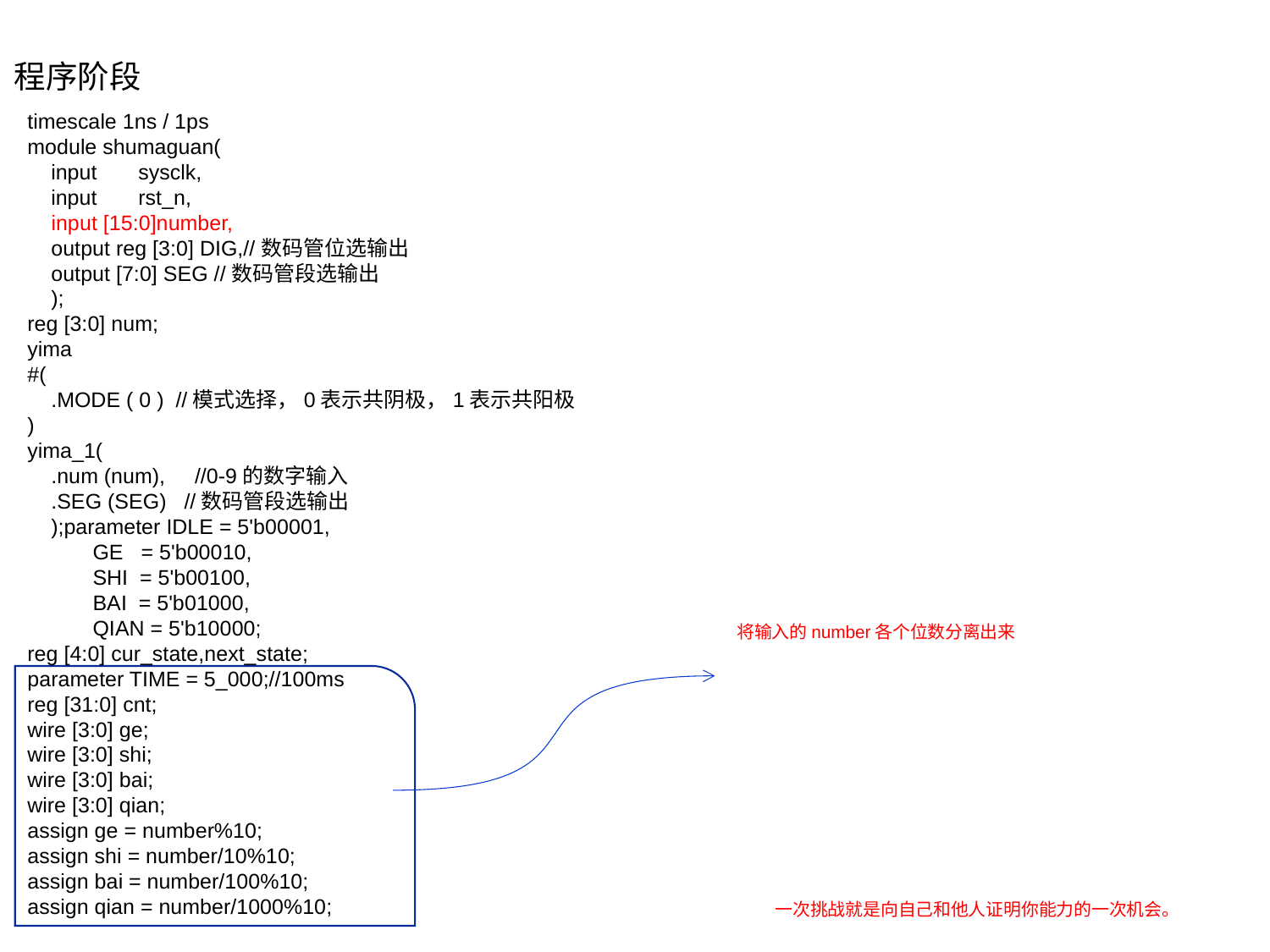

程序阶段
timescale 1ns / 1ps
module shumaguan(
    input       sysclk,
    input       rst_n,
    input [15:0]number,
    output reg [3:0] DIG,//数码管位选输出
    output [7:0] SEG //数码管段选输出
    );
reg [3:0] num;
yima
#(
    .MODE ( 0 )  //模式选择，0表示共阴极，1表示共阳极
)
yima_1(
    .num (num),     //0-9的数字输入
    .SEG (SEG)   //数码管段选输出
    );parameter IDLE = 5'b00001,
           GE   = 5'b00010,
           SHI  = 5'b00100,
           BAI  = 5'b01000,
           QIAN = 5'b10000;
reg [4:0] cur_state,next_state;
parameter TIME = 5_000;//100ms
reg [31:0] cnt;
wire [3:0] ge;
wire [3:0] shi;
wire [3:0] bai;
wire [3:0] qian;
assign ge = number%10;
assign shi = number/10%10;
assign bai = number/100%10;
assign qian = number/1000%10;
将输入的number各个位数分离出来

一次挑战就是向自己和他人证明你能力的一次机会。